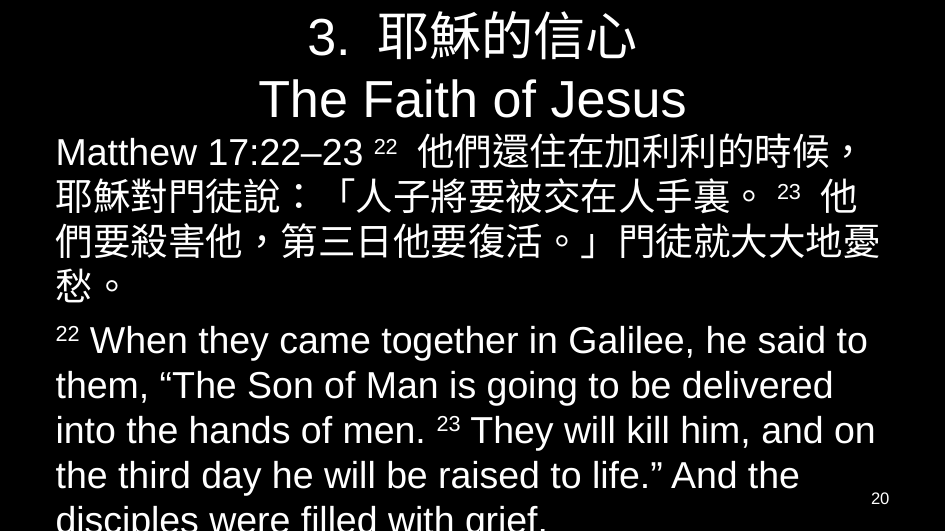

# 3. 耶穌的信心 The Faith of Jesus
Matthew 17:22–23 22 他們還住在加利利的時候，耶穌對門徒說：「人子將要被交在人手裏。23 他們要殺害他，第三日他要復活。」門徒就大大地憂愁。
22 When they came together in Galilee, he said to them, “The Son of Man is going to be delivered into the hands of men. 23 They will kill him, and on the third day he will be raised to life.” And the disciples were filled with grief.

20